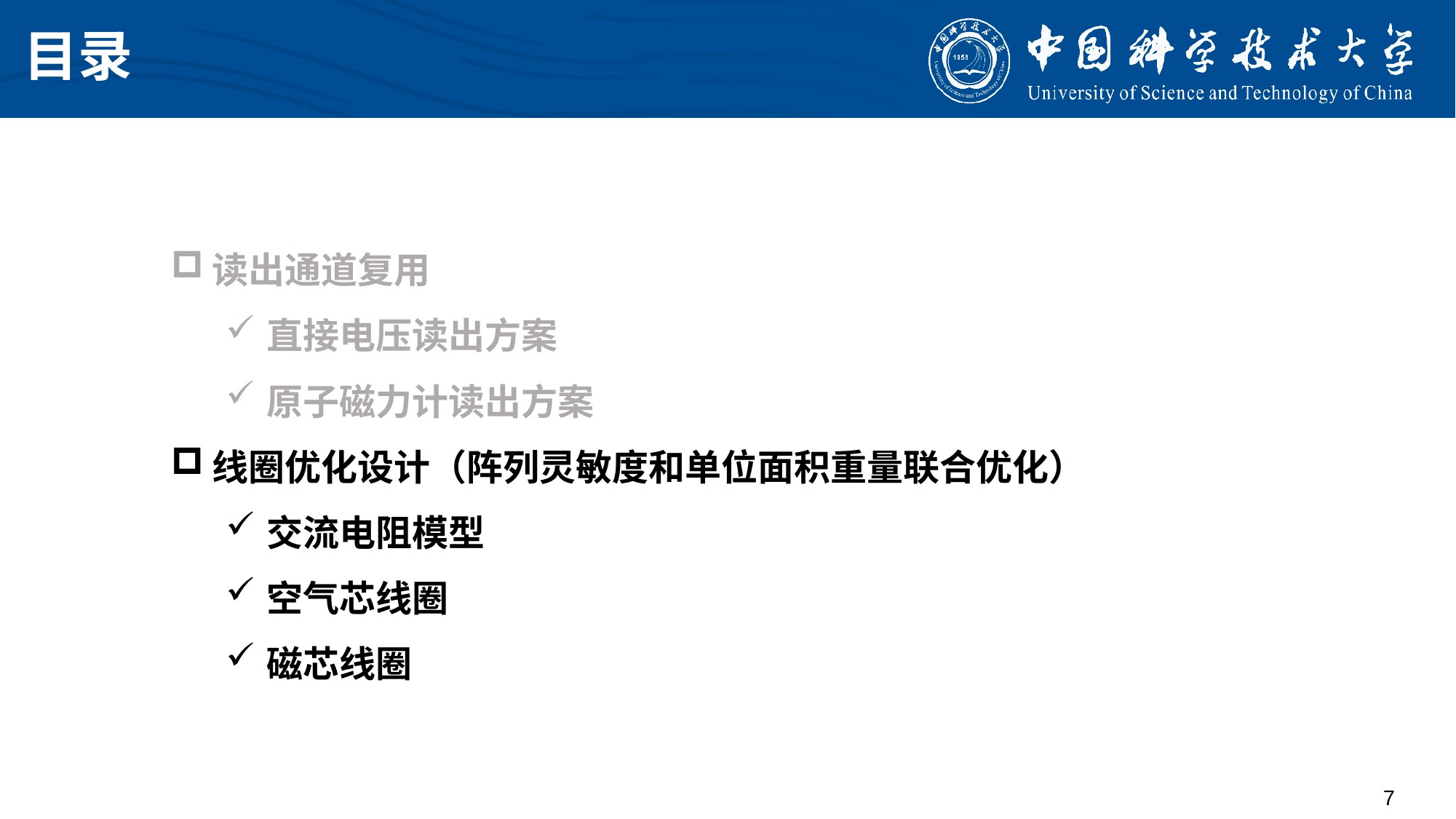

# 目录
读出通道复用
直接电压读出方案
原子磁力计读出方案
线圈优化设计（阵列灵敏度和单位面积重量联合优化）
交流电阻模型
空气芯线圈
磁芯线圈
7